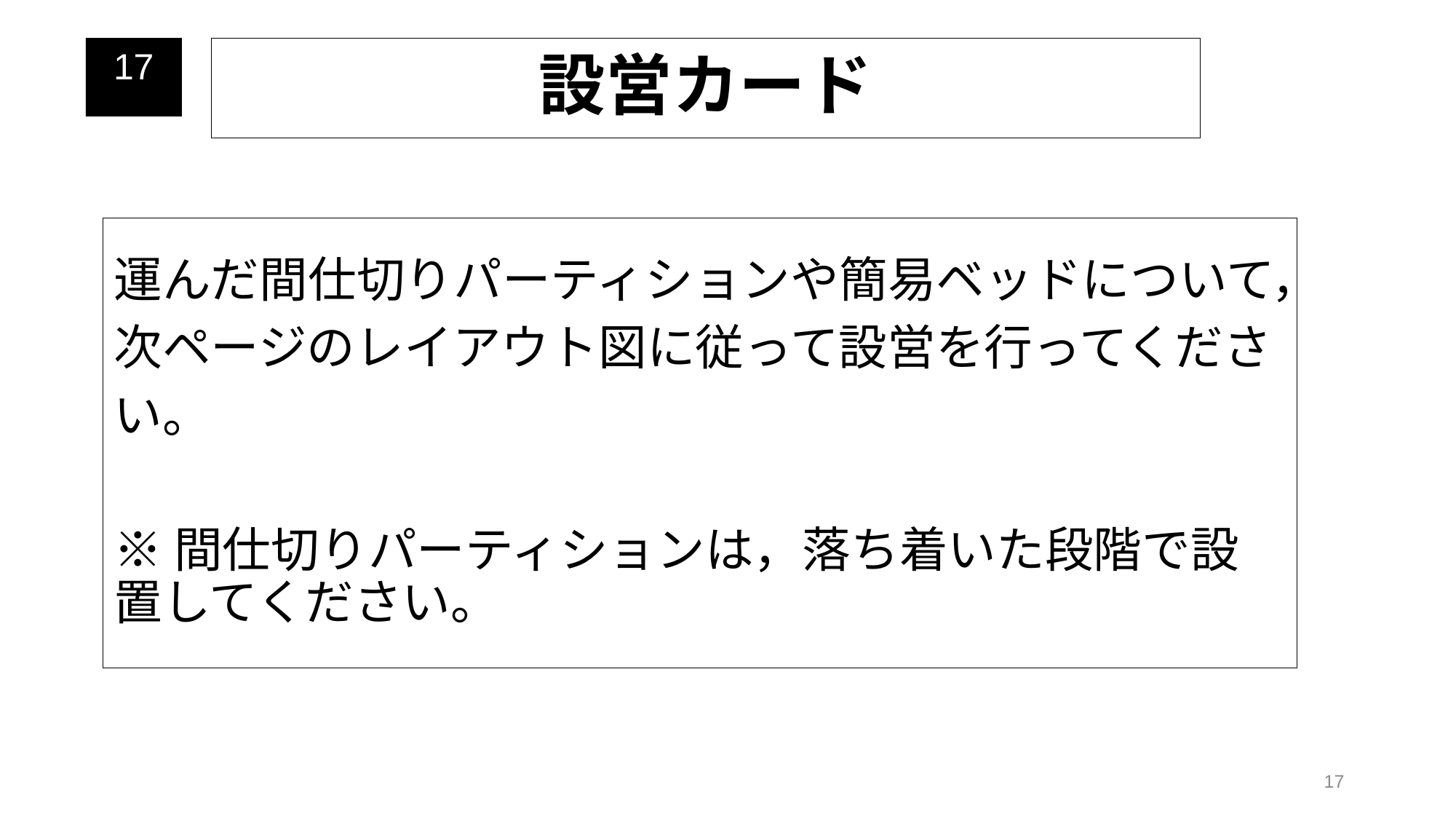

17
設営カード
運んだ間仕切りパーティションや簡易ベッドについて，
次ページのレイアウト図に従って設営を行ってくださ
い。

※間仕切りパーティションは，落ち着いた段階で設置してください。

17